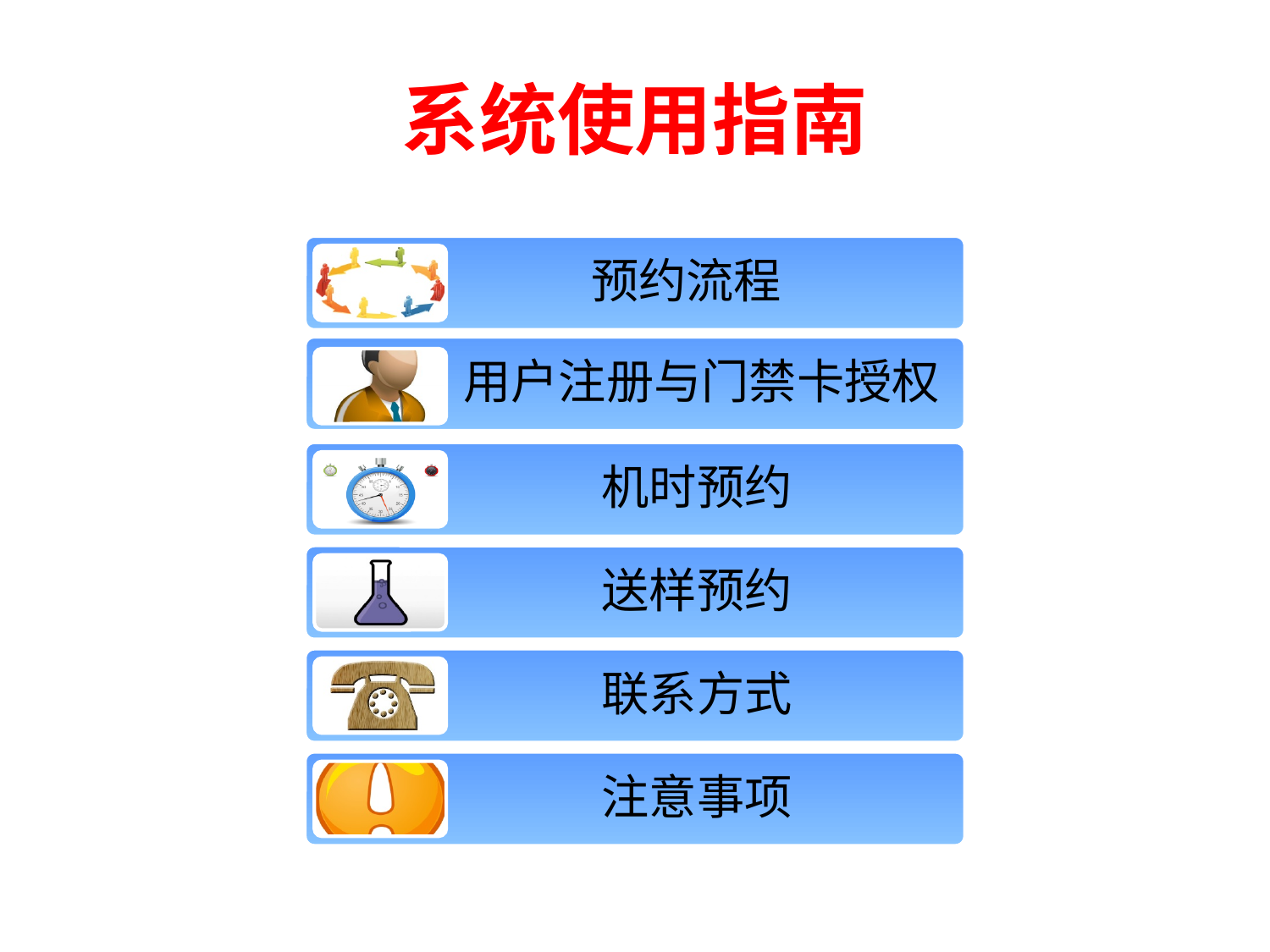

# 系统使用指南
           预约流程
用户注册与门禁卡授权
            机时预约
            送样预约
            联系方式
            注意事项